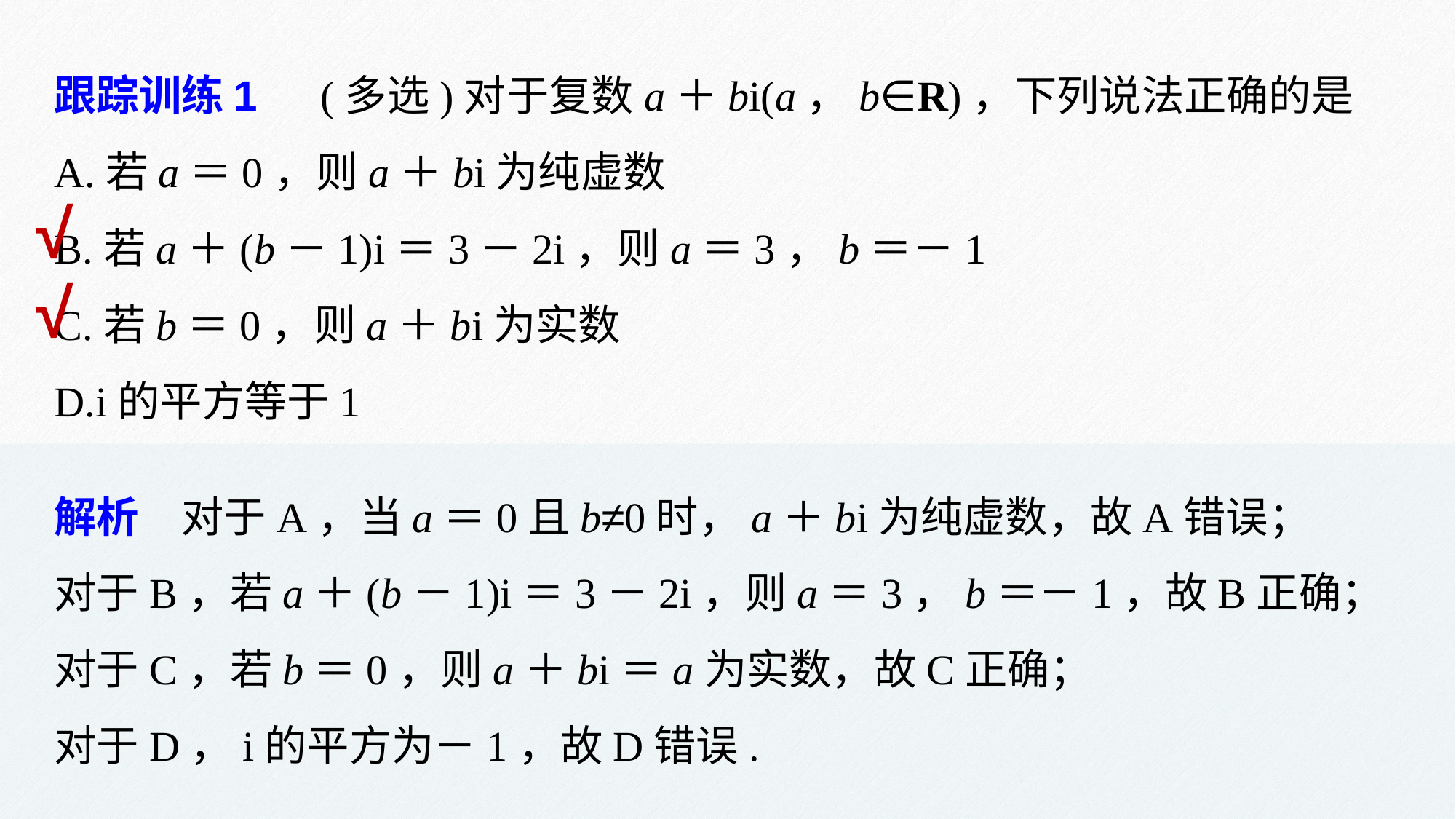

跟踪训练1　(多选)对于复数a＋bi(a，b∈R)，下列说法正确的是
A.若a＝0，则a＋bi为纯虚数
B.若a＋(b－1)i＝3－2i，则a＝3，b＝－1
C.若b＝0，则a＋bi为实数
D.i的平方等于1
√
√
解析　对于A，当a＝0且b≠0时，a＋bi为纯虚数，故A错误；
对于B，若a＋(b－1)i＝3－2i，则a＝3，b＝－1，故B正确；
对于C，若b＝0，则a＋bi＝a为实数，故C正确；
对于D，i的平方为－1，故D错误.